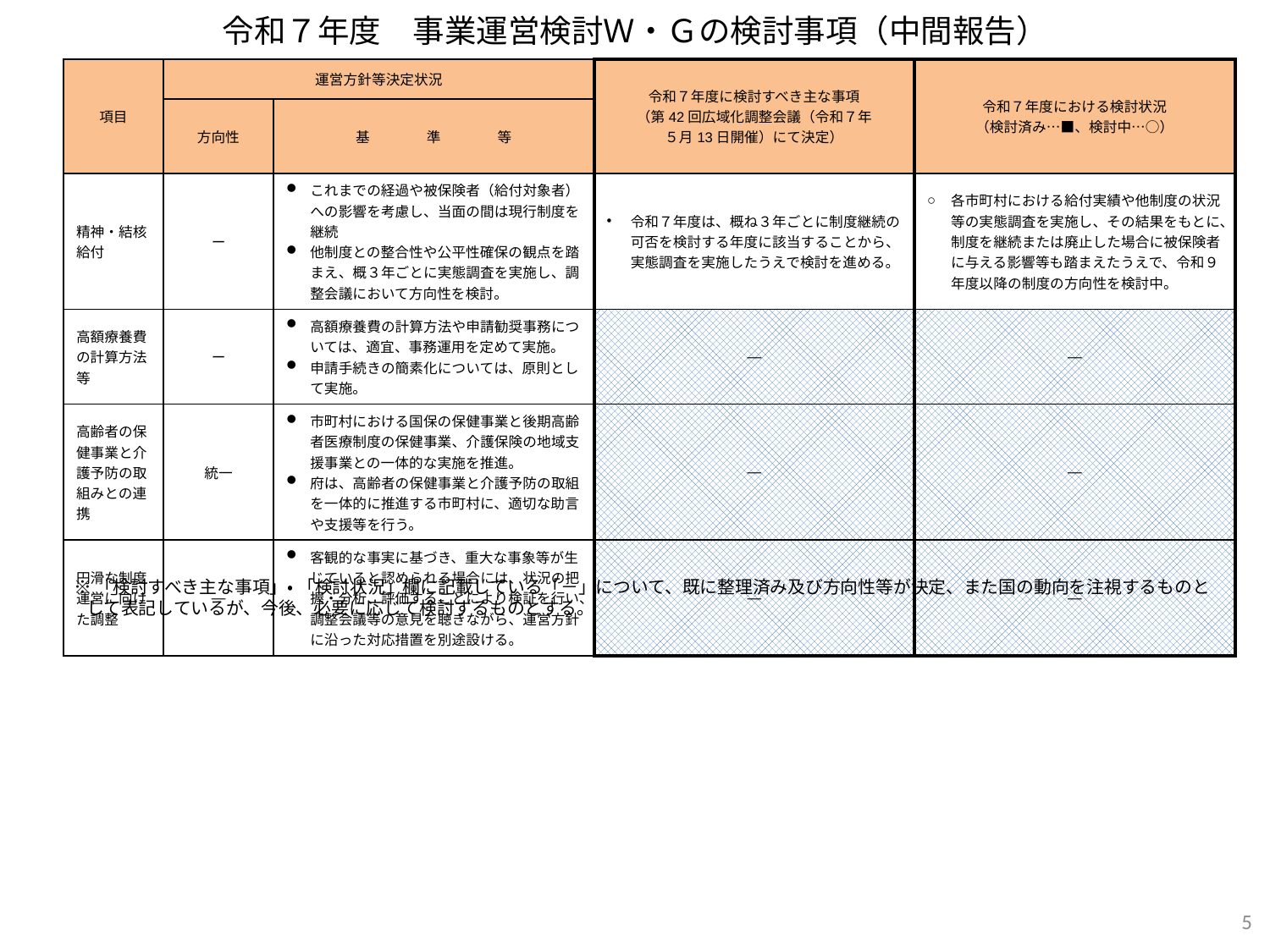

# 令和７年度　事業運営検討Ｗ・Ｇの検討事項（中間報告）
| 項目 | 運営方針等決定状況 |  | 令和７年度に検討すべき主な事項 （第42回広域化調整会議（令和７年 ５月13日開催）にて決定） | 令和７年度における検討状況 （検討済み…■、検討中…○） |
| --- | --- | --- | --- | --- |
|  | 方向性 | 基　　　　準　　　　等 |  |  |
| 精神・結核 給付 | ー | これまでの経過や被保険者（給付対象者）への影響を考慮し、当面の間は現行制度を継続 他制度との整合性や公平性確保の観点を踏まえ、概３年ごとに実態調査を実施し、調整会議において方向性を検討。 | 令和７年度は、概ね３年ごとに制度継続の可否を検討する年度に該当することから、実態調査を実施したうえで検討を進める。 | 各市町村における給付実績や他制度の状況等の実態調査を実施し、その結果をもとに、制度を継続または廃止した場合に被保険者に与える影響等も踏まえたうえで、令和９年度以降の制度の方向性を検討中。 |
| 高額療養費の計算方法等 | ー | 高額療養費の計算方法や申請勧奨事務については、適宜、事務運用を定めて実施。 申請手続きの簡素化については、原則として実施。 | ― | ― |
| 高齢者の保健事業と介護予防の取組みとの連携 | 統一 | 市町村における国保の保健事業と後期高齢者医療制度の保健事業、介護保険の地域支援事業との一体的な実施を推進。 府は、高齢者の保健事業と介護予防の取組を一体的に推進する市町村に、適切な助言や支援等を行う。 | ― | ― |
| 円滑な制度運営に向けた調整 | ― | 客観的な事実に基づき、重大な事象等が生じていると認められる場合には、状況の把握・分析、評価することにより検証を行い、調整会議等の意見を聴きながら、運営方針に沿った対応措置を別途設ける。 | ― | ― |
※「検討すべき主な事項」・ 「検討状況」欄に記載している「－」について、既に整理済み及び方向性等が決定、また国の動向を注視するものとして表記しているが、今後、必要に応じて検討するものとする。
5